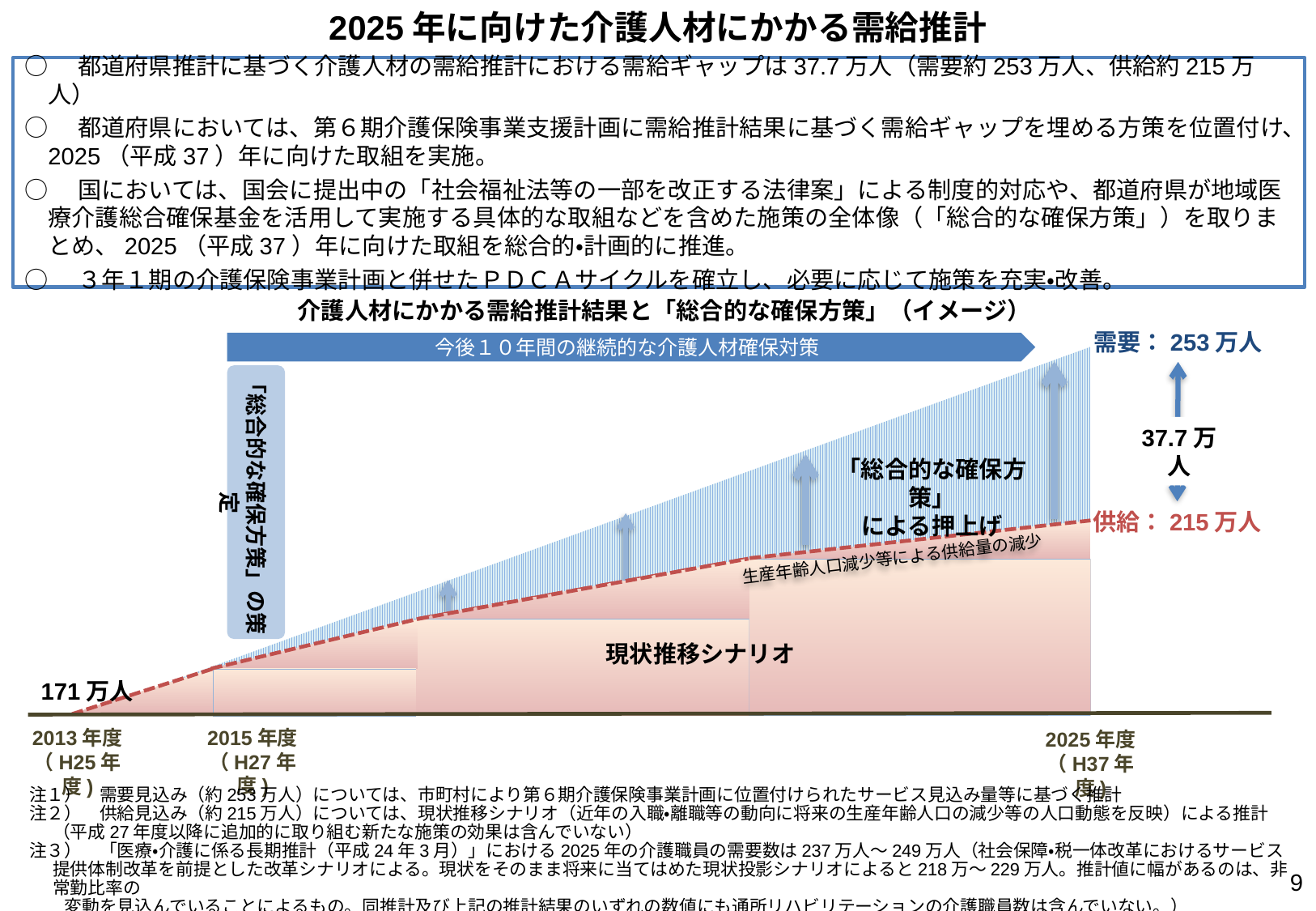

2025年に向けた介護人材にかかる需給推計
○　都道府県推計に基づく介護人材の需給推計における需給ギャップは37.7万人（需要約253万人、供給約215万人）
○　都道府県においては、第６期介護保険事業支援計画に需給推計結果に基づく需給ギャップを埋める方策を位置付け、2025（平成37）年に向けた取組を実施。
○　国においては、国会に提出中の「社会福祉法等の一部を改正する法律案」による制度的対応や、都道府県が地域医療介護総合確保基金を活用して実施する具体的な取組などを含めた施策の全体像（「総合的な確保方策」）を取りまとめ、2025（平成37）年に向けた取組を総合的・計画的に推進。
○　３年１期の介護保険事業計画と併せたＰＤＣＡサイクルを確立し、必要に応じて施策を充実・改善。
　介護人材にかかる需給推計結果と「総合的な確保方策」（イメージ）
需要：253万人
今後１０年間の継続的な介護人材確保対策

「総合的な確保方策」の策定

37.7万人
「総合的な確保方策」
による押上げ
供給：215万人

生産年齢人口減少等による供給量の減少
現状推移シナリオ
171万人
2015年度
（H27年度)
2013年度
（H25年度)
2025年度
（H37年度)
注１）　需要見込み（約253万人）については、市町村により第６期介護保険事業計画に位置付けられたサービス見込み量等に基づく推計
注２）　供給見込み（約215万人）については、現状推移シナリオ（近年の入職・離職等の動向に将来の生産年齢人口の減少等の人口動態を反映）による推計（平成27年度以降に追加的に取り組む新たな施策の効果は含んでいない）
注３）　「医療・介護に係る長期推計（平成24年3月）」における2025年の介護職員の需要数は237万人～249万人（社会保障・税一体改革におけるサービス提供体制改革を前提とした改革シナリオによる。現状をそのまま将来に当てはめた現状投影シナリオによると218万～229万人。推計値に幅があるのは、非常勤比率の
　　変動を見込んでいることによるもの。同推計及び上記の推計結果のいずれの数値にも通所リハビリテーションの介護職員数は含んでいない。）
9